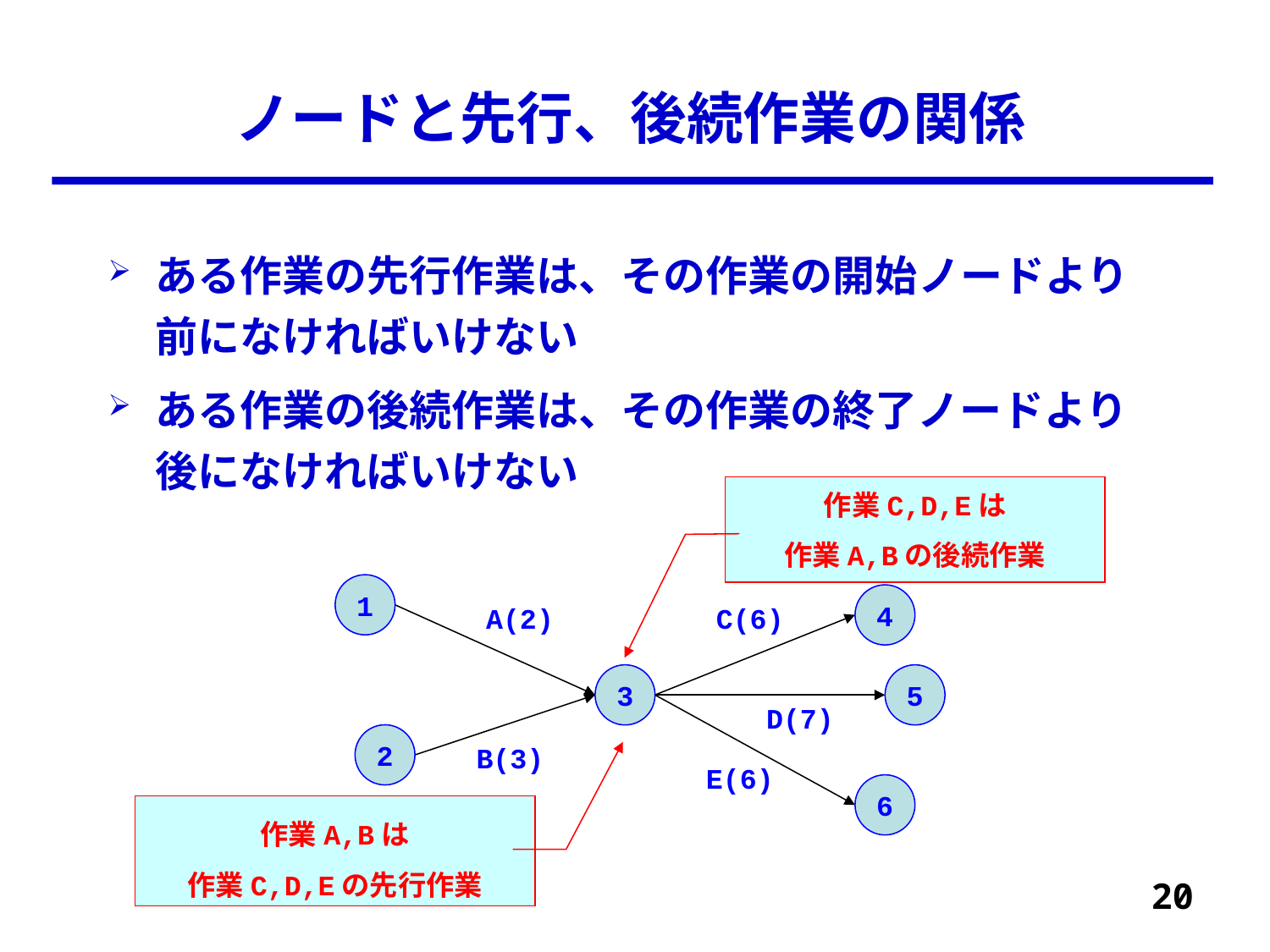

# ノードと先行、後続作業の関係
ある作業の先行作業は、その作業の開始ノードより前になければいけない
ある作業の後続作業は、その作業の終了ノードより後になければいけない
作業C,D,Eは
作業A,Bの後続作業
1
4
A(2)
C(6)
3
5
D(7)
2
B(3)
E(6)
6
作業A,Bは
作業C,D,Eの先行作業
20